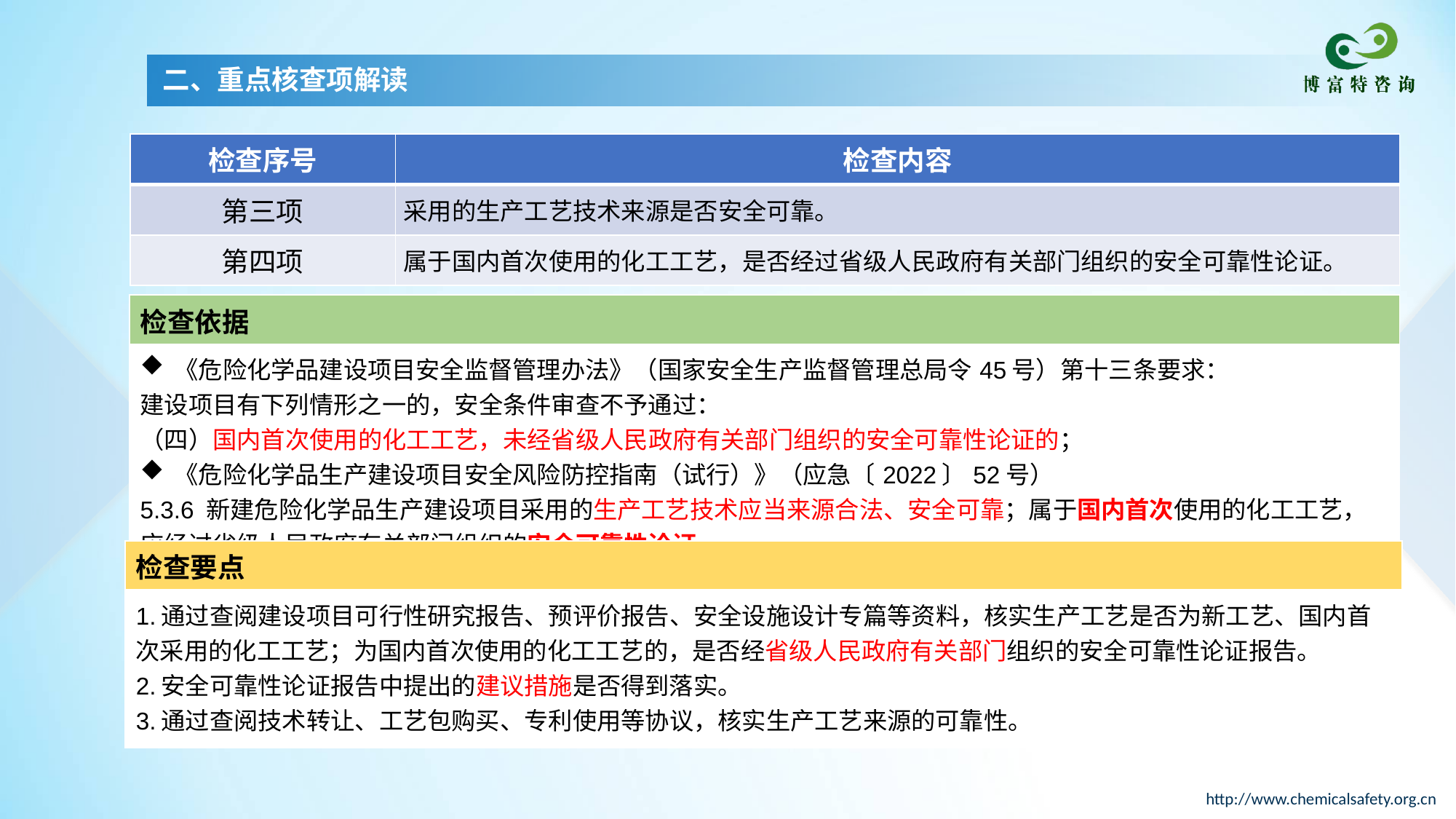

二、重点核查项解读

| 检查序号 | 检查内容 |
| --- | --- |
| 第三项 | 采用的生产工艺技术来源是否安全可靠。 |
| 第四项 | 属于国内首次使用的化工工艺，是否经过省级人民政府有关部门组织的安全可靠性论证。 |
| 检查依据 |
| --- |
| 《危险化学品建设项目安全监督管理办法》（国家安全生产监督管理总局令45号）第十三条要求： 建设项目有下列情形之一的，安全条件审查不予通过： （四）国内首次使用的化工工艺，未经省级人民政府有关部门组织的安全可靠性论证的； 《危险化学品生产建设项目安全风险防控指南（试行）》（应急〔2022〕52号） 5.3.6 新建危险化学品生产建设项目采用的生产工艺技术应当来源合法、安全可靠；属于国内首次使用的化工工艺，应经过省级人民政府有关部门组织的安全可靠性论证。 |
| 检查要点 |
| --- |
| 1.通过查阅建设项目可行性研究报告、预评价报告、安全设施设计专篇等资料，核实生产工艺是否为新工艺、国内首次采用的化工工艺；为国内首次使用的化工工艺的，是否经省级人民政府有关部门组织的安全可靠性论证报告。 2.安全可靠性论证报告中提出的建议措施是否得到落实。 3.通过查阅技术转让、工艺包购买、专利使用等协议，核实生产工艺来源的可靠性。 |